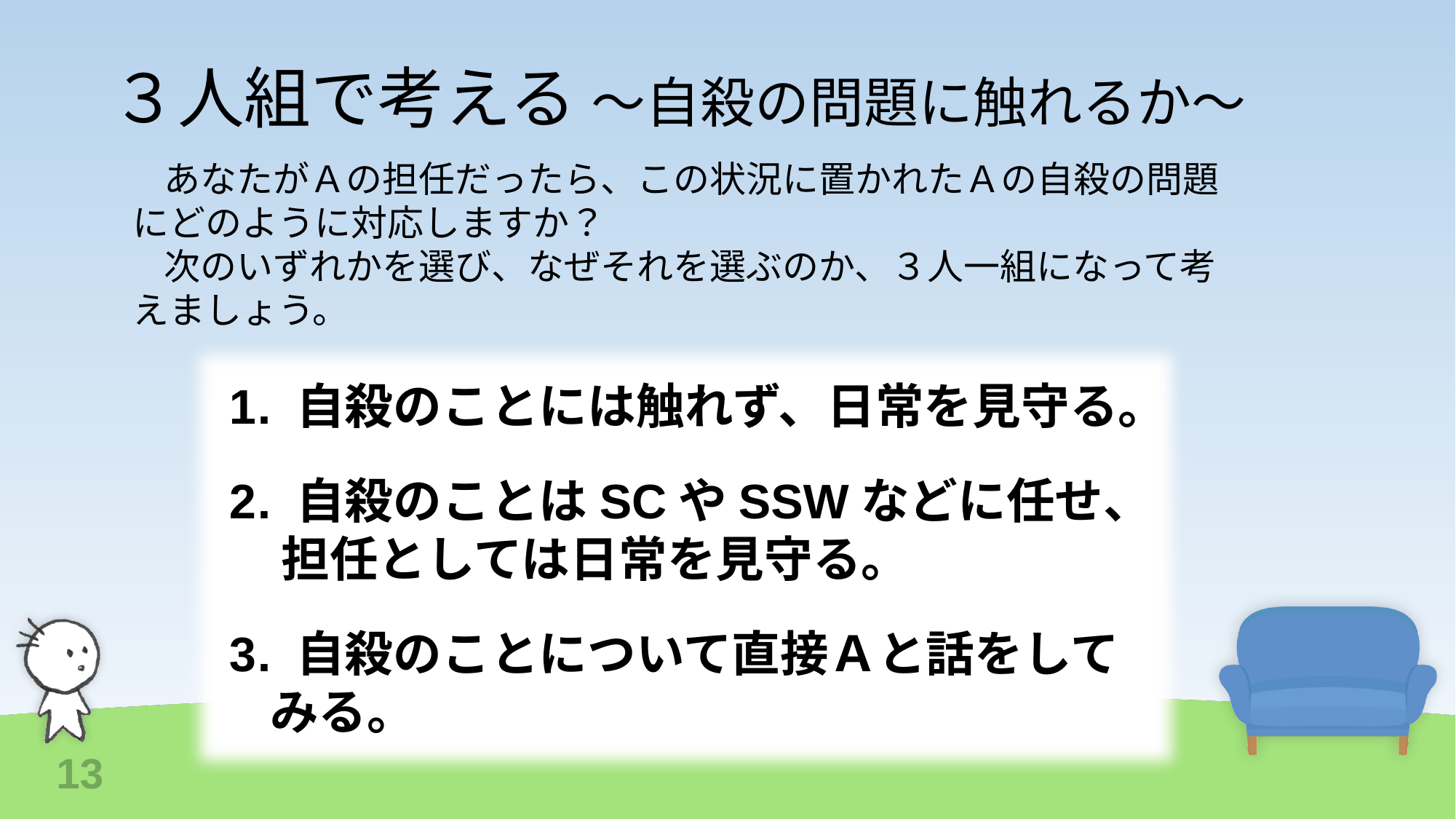

# ３人組で考える ～自殺の問題に触れるか～
あなたがＡの担任だったら、この状況に置かれたＡの自殺の問題にどのように対応しますか？
次のいずれかを選び、なぜそれを選ぶのか、３人一組になって考えましょう。
 自殺のことには触れず、日常を見守る。
 自殺のことはSCやSSWなどに任せ、 担任としては日常を見守る。
 自殺のことについて直接Ａと話をしてみる。
13